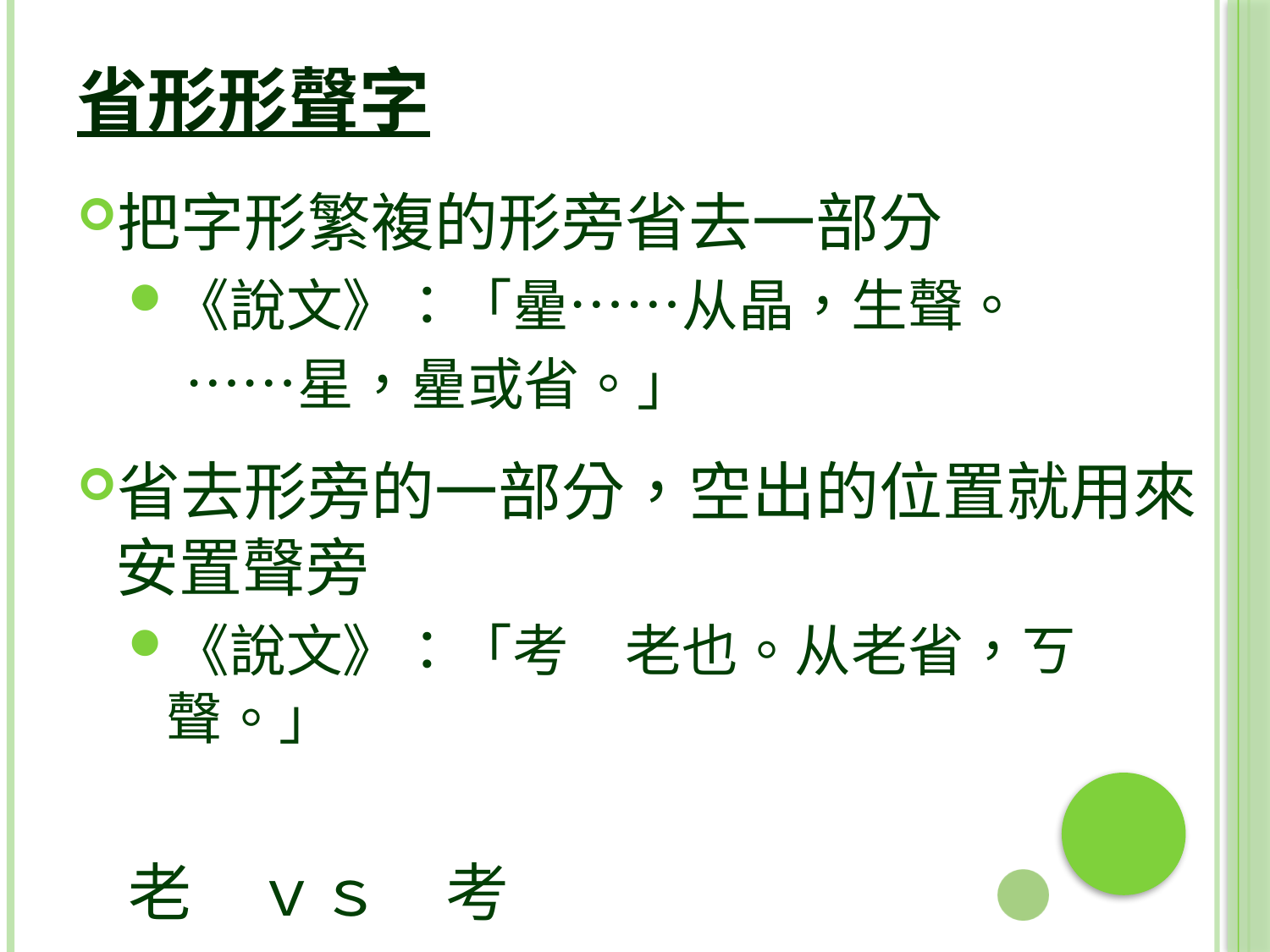

# 省形形聲字
把字形繁複的形旁省去一部分
《說文》：「曐……从晶，生聲。
　……星，曐或省。」

省去形旁的一部分，空出的位置就用來安置聲旁
《說文》：「考　老也。从老省，ㄎ聲。」

老　ｖｓ　考